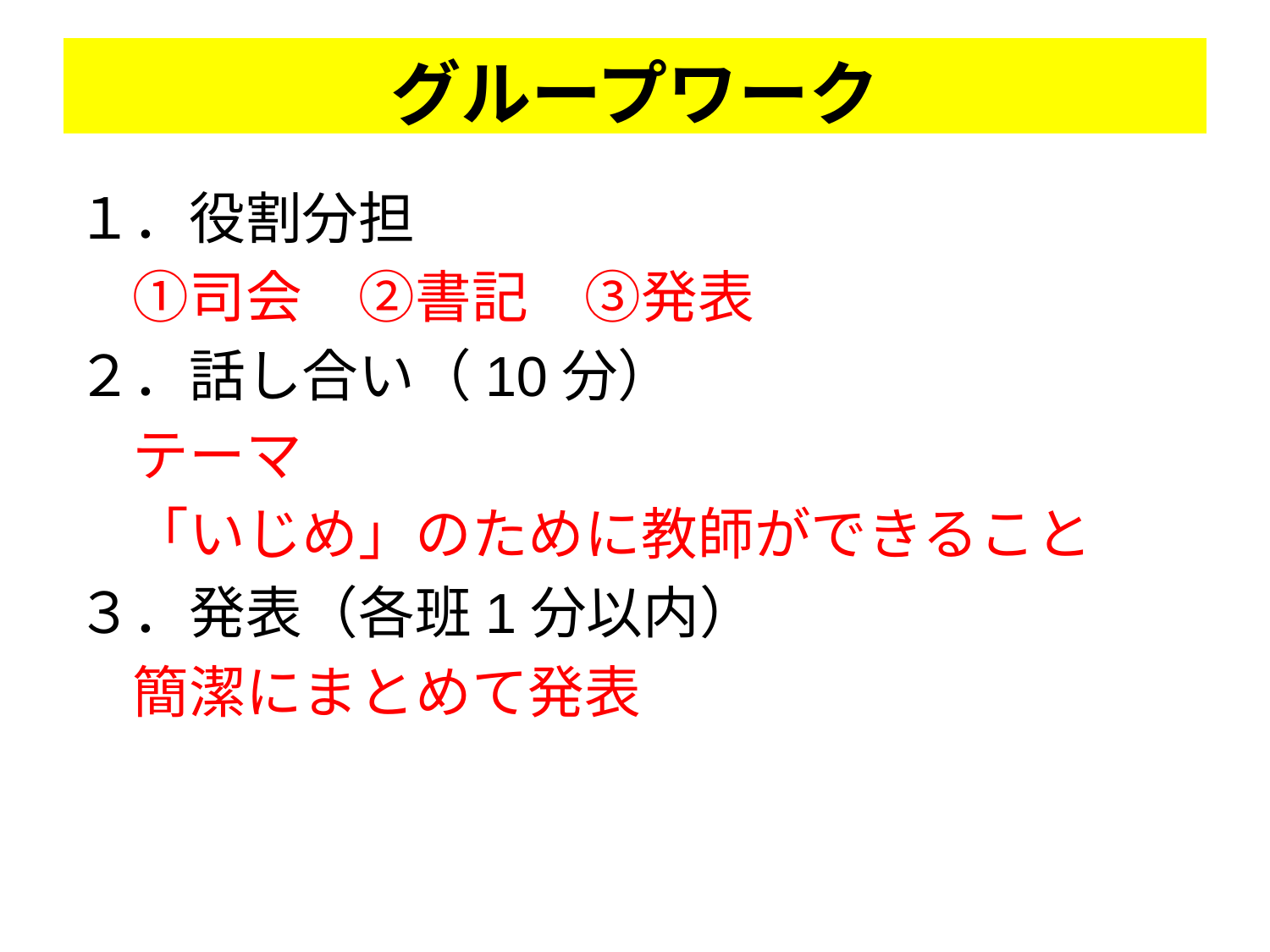

# グループワーク
１．役割分担
　①司会　②書記　③発表
２．話し合い（10分）
　テーマ
　「いじめ」のために教師ができること
３．発表（各班1分以内）
　簡潔にまとめて発表